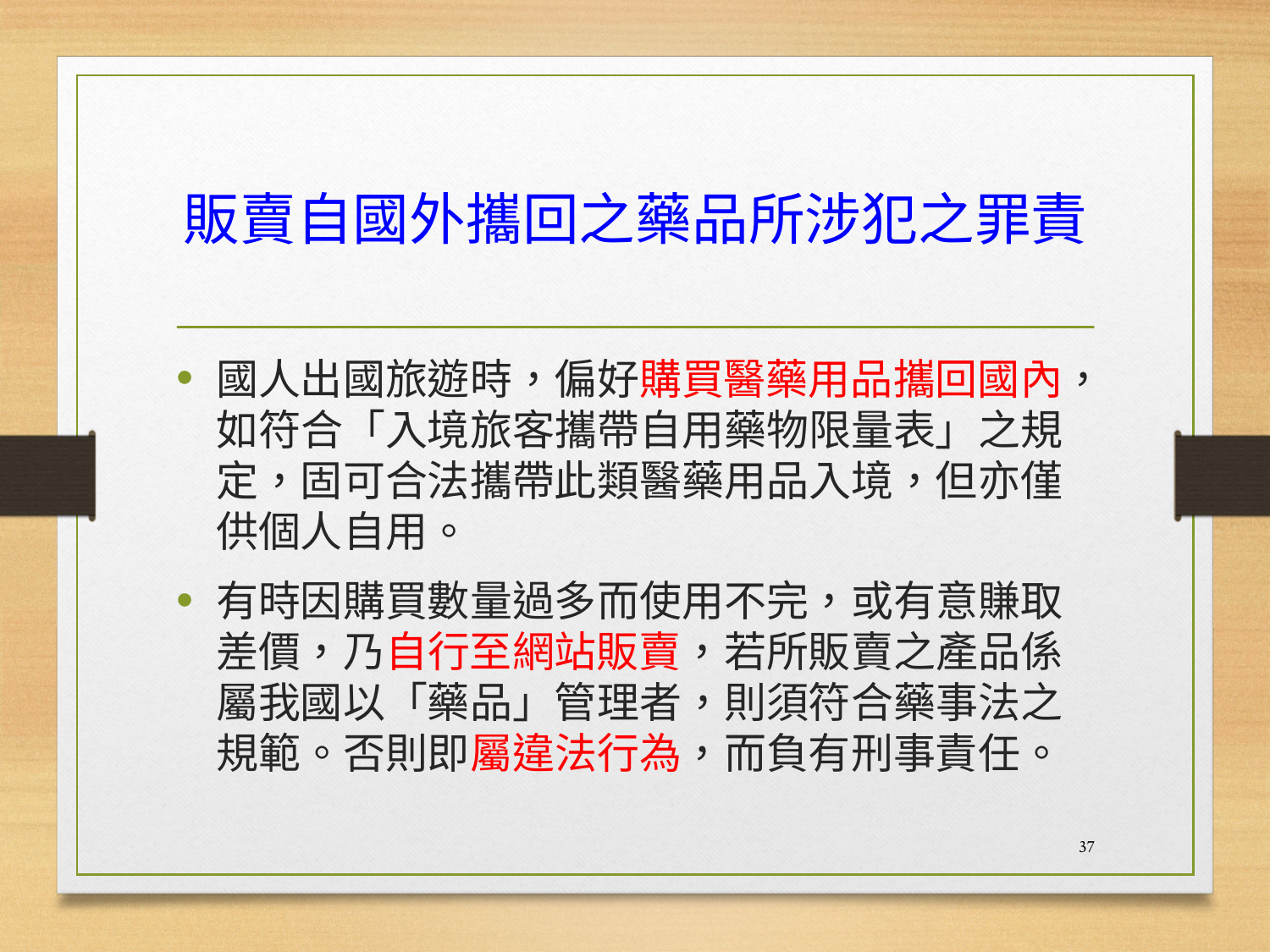

# 販賣自國外攜回之藥品所涉犯之罪責
國人出國旅遊時，偏好購買醫藥用品攜回國內，如符合「入境旅客攜帶自用藥物限量表」之規定，固可合法攜帶此類醫藥用品入境，但亦僅供個人自用。
有時因購買數量過多而使用不完，或有意賺取差價，乃自行至網站販賣，若所販賣之產品係屬我國以「藥品」管理者，則須符合藥事法之規範。否則即屬違法行為，而負有刑事責任。

37